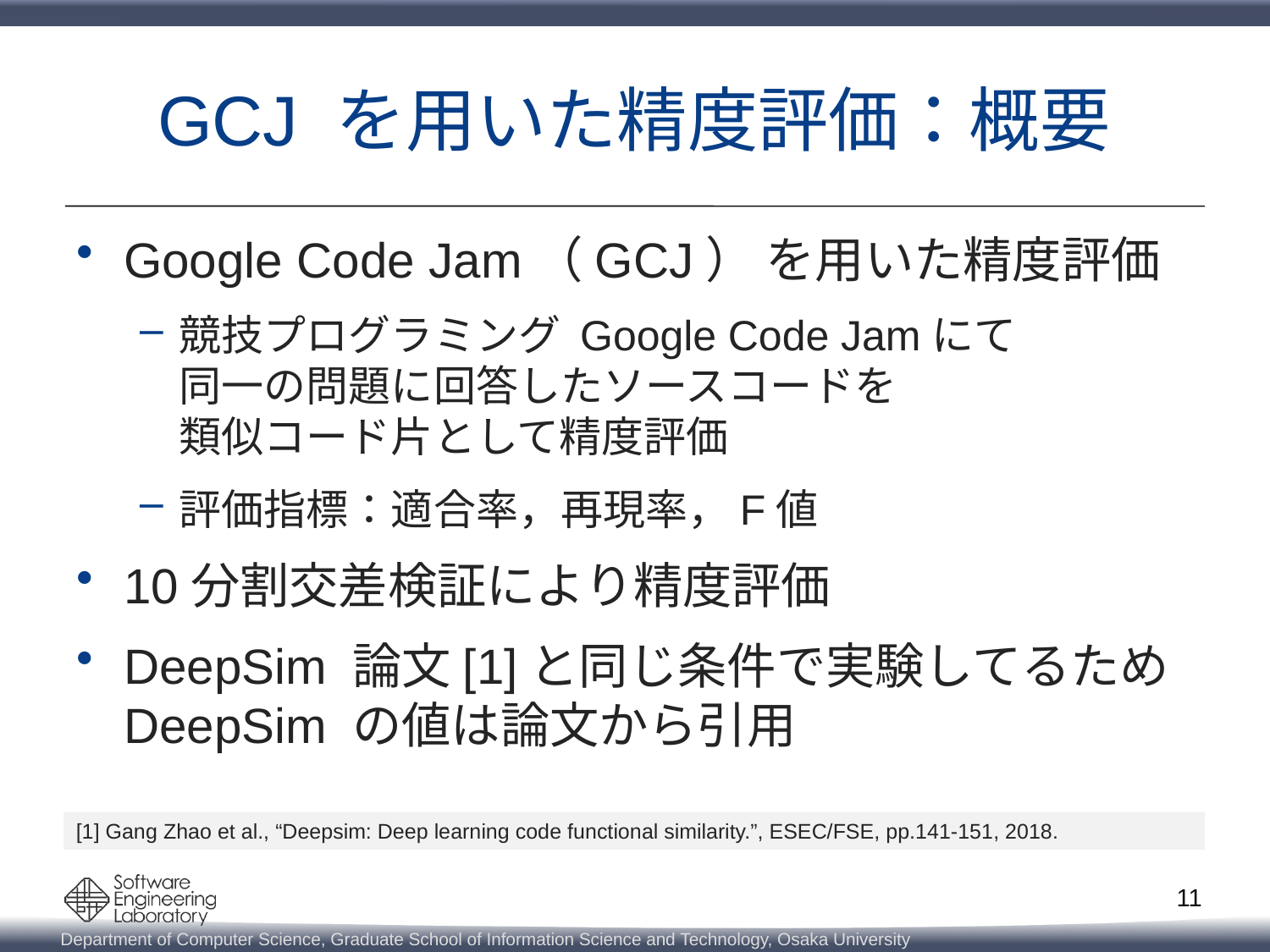

# GCJ を用いた精度評価：概要
Google Code Jam（GCJ） を用いた精度評価
競技プログラミング Google Code Jamにて
同一の問題に回答したソースコードを
類似コード片として精度評価
評価指標：適合率，再現率，F値
10分割交差検証により精度評価
DeepSim 論文[1]と同じ条件で実験してるため
DeepSim の値は論文から引用

[1] Gang Zhao et al., “Deepsim: Deep learning code functional similarity.”, ESEC/FSE, pp.141-151, 2018.
11